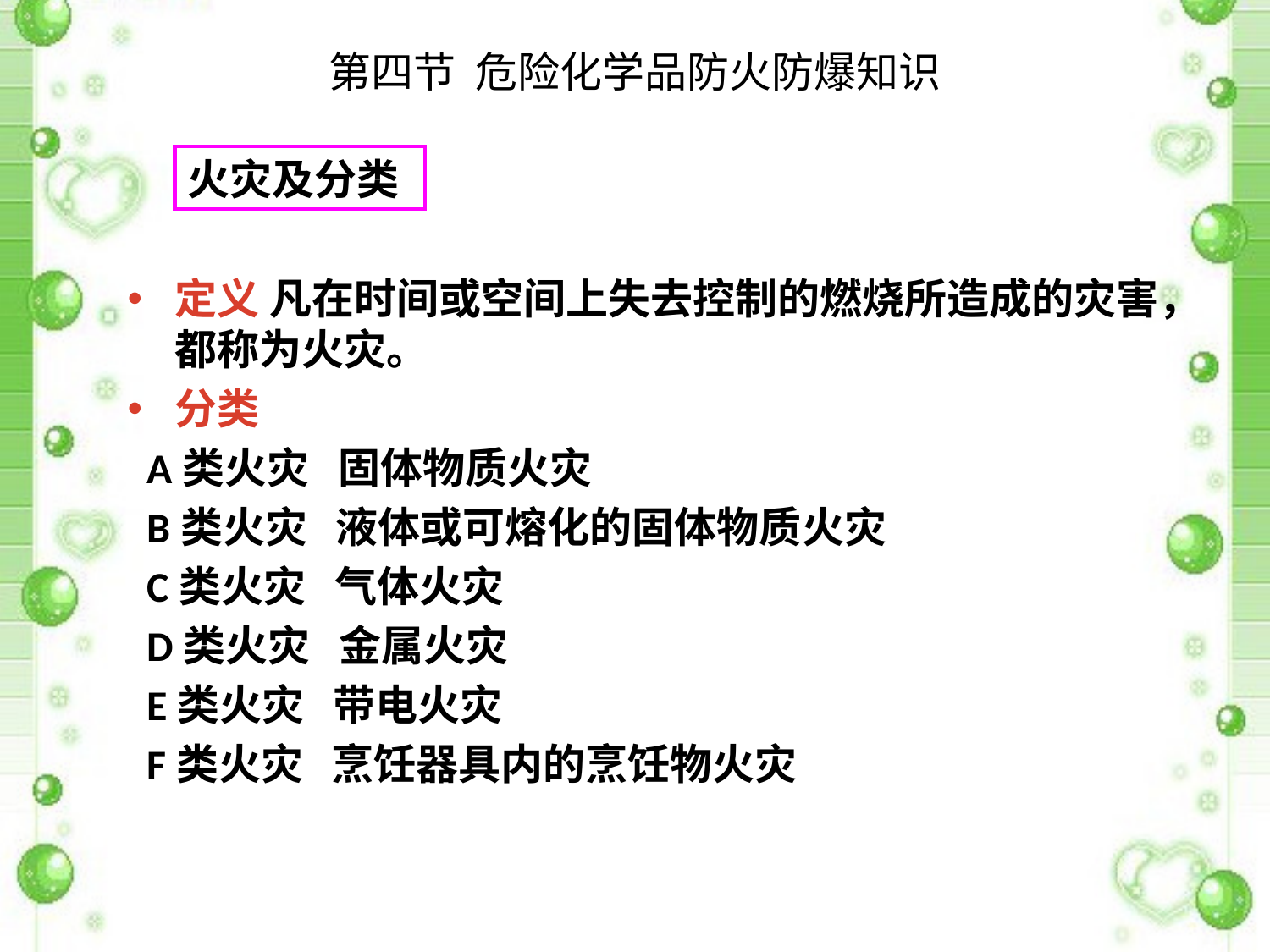

第四节  危险化学品防火防爆知识
火灾及分类
定义 凡在时间或空间上失去控制的燃烧所造成的灾害，都称为火灾。
分类
  A类火灾   固体物质火灾
  B类火灾   液体或可熔化的固体物质火灾
  C类火灾   气体火灾
  D类火灾   金属火灾
  E类火灾   带电火灾
  F类火灾   烹饪器具内的烹饪物火灾